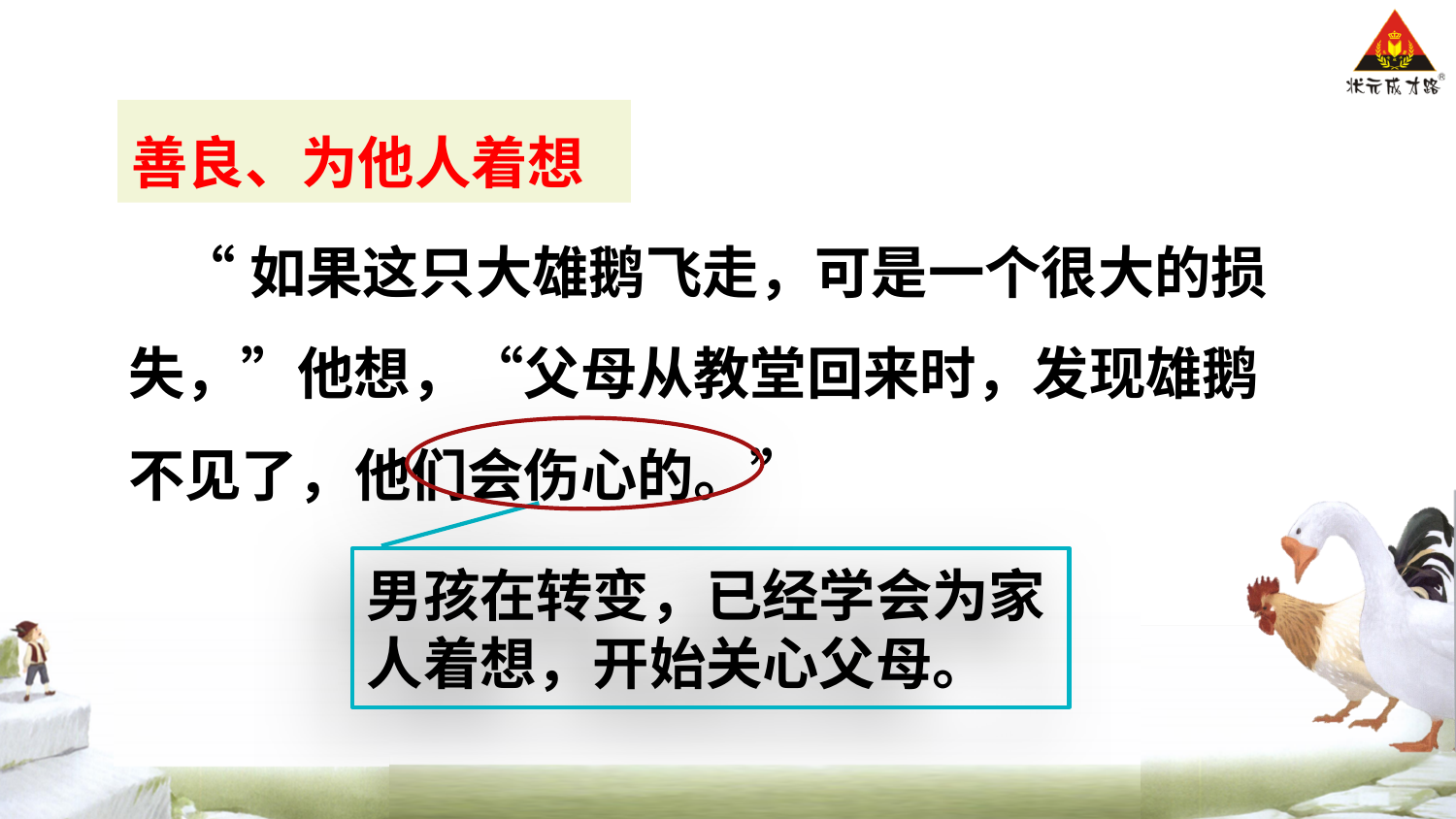

善良、为他人着想
    “如果这只大雄鹅飞走，可是一个很大的损失，”他想，“父母从教堂回来时，发现雄鹅不见了，他们会伤心的。”

男孩在转变，已经学会为家人着想，开始关心父母。